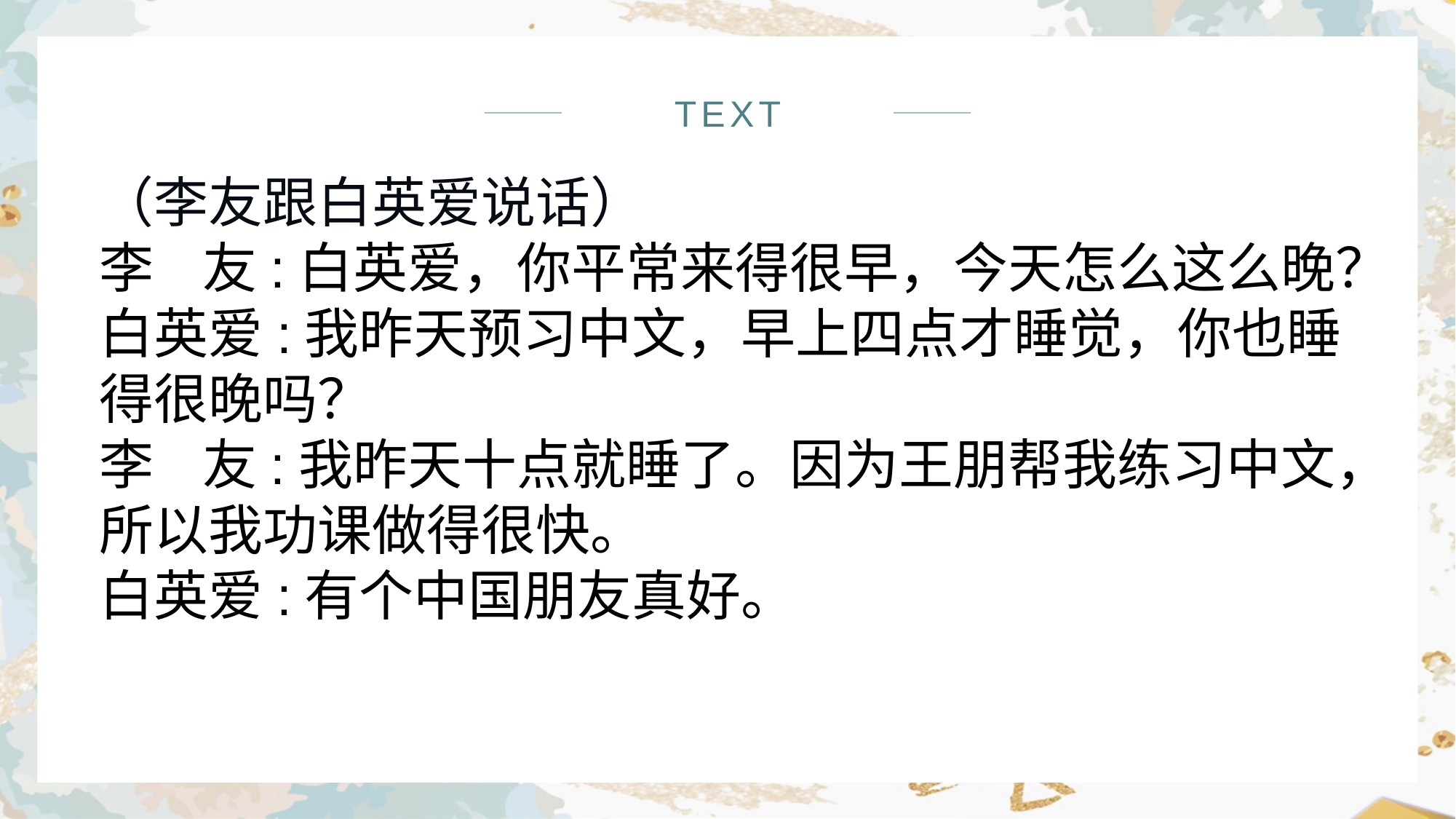

TEXT
（李友跟白英爱说话）
李    友:白英爱，你平常来得很早，今天怎么这么晚？
白英爱:我昨天预习中文，早上四点才睡觉，你也睡得很晚吗？
李    友:我昨天十点就睡了。因为王朋帮我练习中文，所以我功课做得很快。
白英爱:有个中国朋友真好。